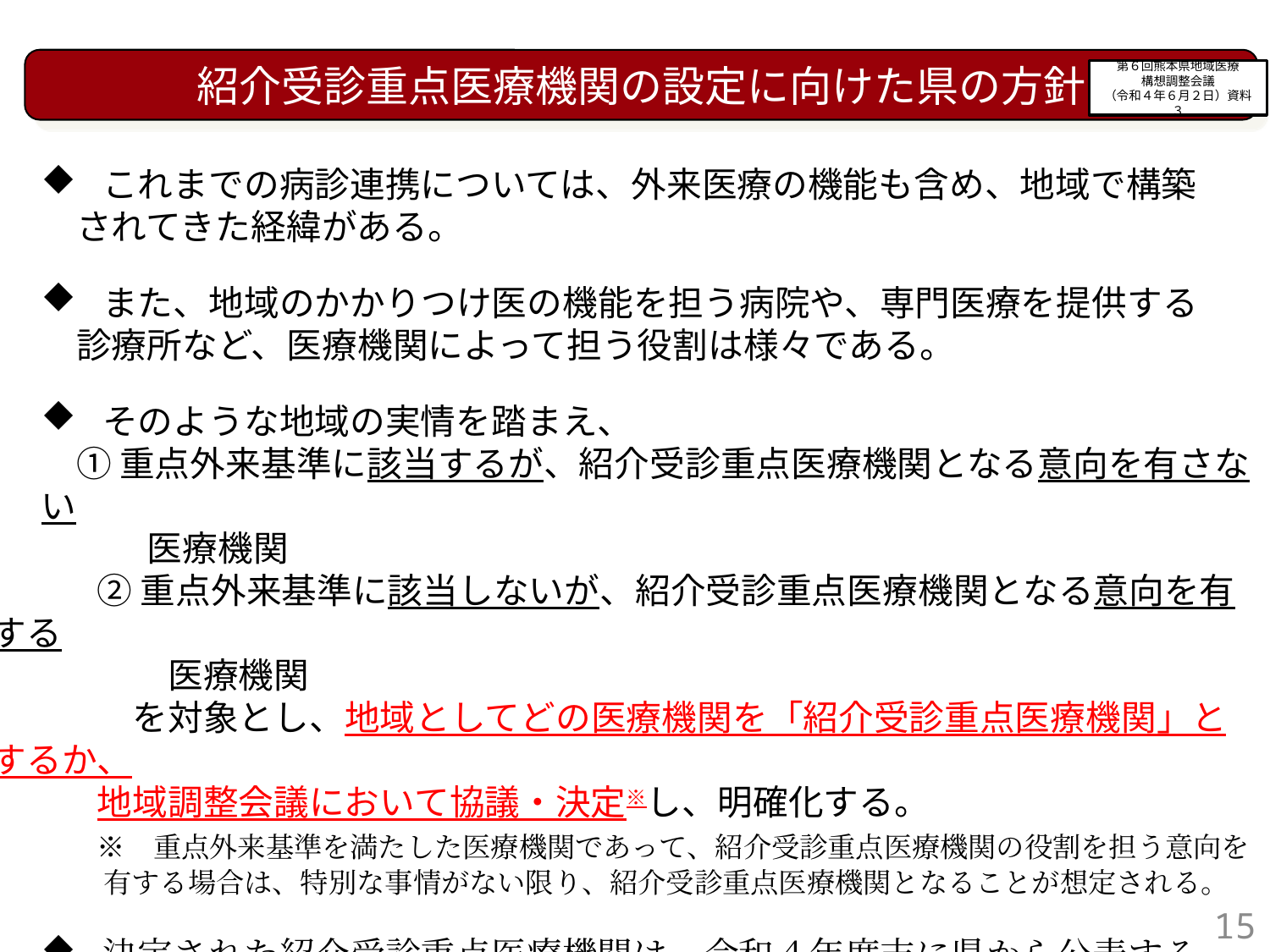

紹介受診重点医療機関の設定に向けた県の方針
第６回熊本県地域医療
構想調整会議
（令和４年６月２日）資料３

これまでの病診連携については、外来医療の機能も含め、地域で構築
　されてきた経緯がある。

また、地域のかかりつけ医の機能を担う病院や、専門医療を提供する
　診療所など、医療機関によって担う役割は様々である。

そのような地域の実情を踏まえ、
　① 重点外来基準に該当するが、紹介受診重点医療機関となる意向を有さない
　　　医療機関
　　　② 重点外来基準に該当しないが、紹介受診重点医療機関となる意向を有する
　　　　　医療機関
　　　　を対象とし、地域としてどの医療機関を「紹介受診重点医療機関」とするか、
　　　地域調整会議において協議・決定※し、明確化する。
　　　※　重点外来基準を満たした医療機関であって、紹介受診重点医療機関の役割を担う意向を
　　　　有する場合は、特別な事情がない限り、紹介受診重点医療機関となることが想定される。

決定された紹介受診重点医療機関は、令和４年度末に県から公表する。
15